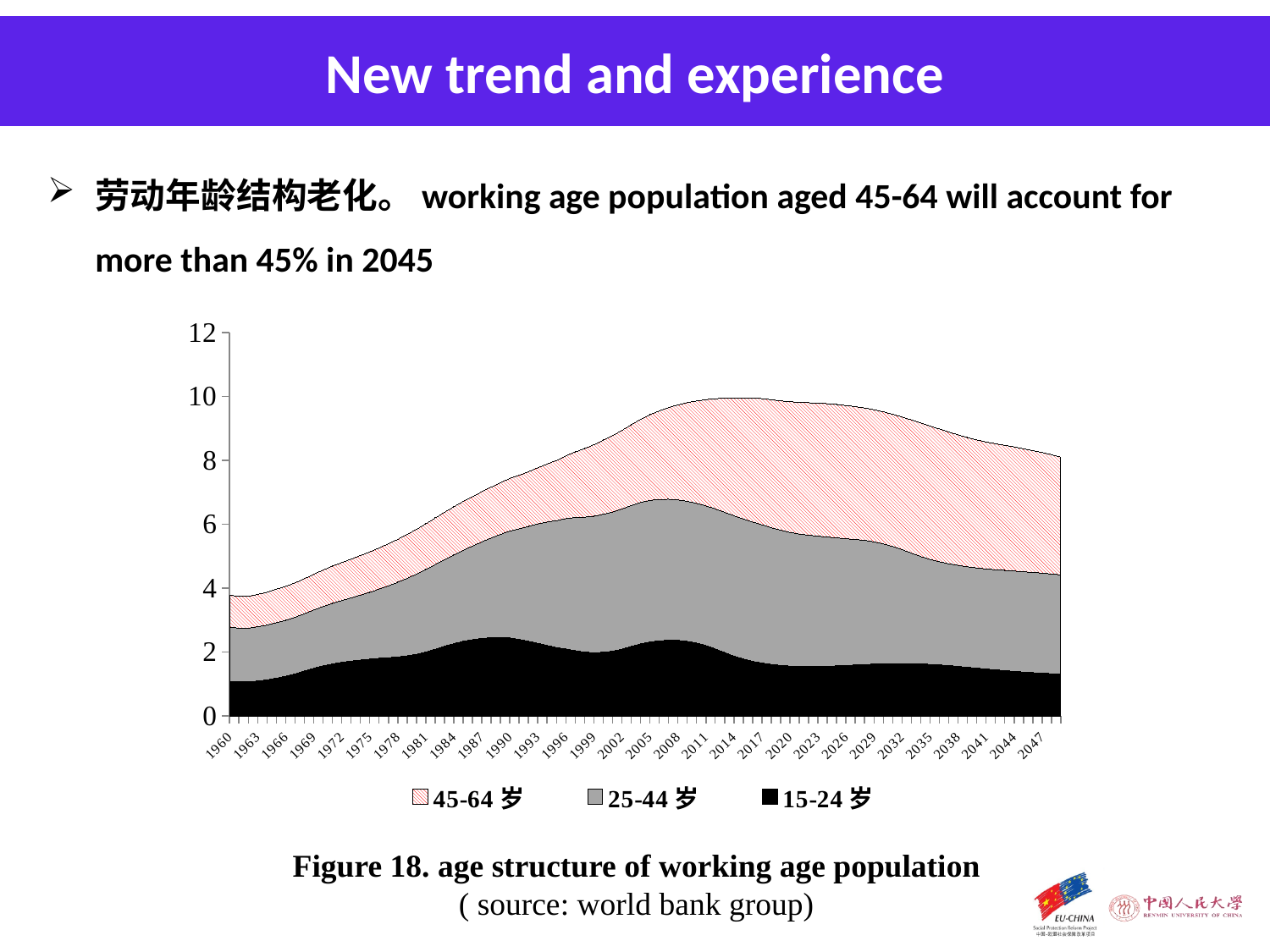

New trend and experience
劳动年龄结构老化。working age population aged 45-64 will account for more than 45% in 2045

### Chart

| Category |  |  |  |
|---|---|---|---|
| 1960 | 1.07630769 | 1.70661114 | 1.0012072899999978 |
| 1961 | 1.06524672 | 1.68408525 | 0.99132933 |
| 1962 | 1.0697699799999998 | 1.68062745 | 0.99495011 |
| 1963 | 1.0946922 | 1.6985693099999999 | 1.0124607099999998 |
| 1964 | 1.13076816 | 1.7158413999999909 | 1.02929353 |
| 1965 | 1.1844278 | 1.7385995699999999 | 1.04825829 |
| 1966 | 1.24497603 | 1.75239552 | 1.0635097499999948 |
| 1967 | 1.32198096 | 1.77009698 | 1.0792192399999998 |
| 1968 | 1.409541339999994 | 1.7946072899999999 | 1.09773295 |
| 1969 | 1.49483898 | 1.8253189300000001 | 1.1195054 |
| 1970 | 1.56849192 | 1.860587400000005 | 1.14378153 |
| 1971 | 1.6293692799999948 | 1.898643160000005 | 1.16650918 |
| 1972 | 1.67786011 | 1.9385646699999999 | 1.1903950300000001 |
| 1973 | 1.7167903499999948 | 1.9836726 | 1.2158862399999948 |
| 1974 | 1.7494644399999948 | 2.0365059599999977 | 1.2421222299999999 |
| 1975 | 1.777760219999992 | 2.09726076 | 1.2679431899999998 |
| 1976 | 1.8038606899999932 | 2.16969049 | 1.2934117199999953 |
| 1977 | 1.8235999299999999 | 2.2522741799999997 | 1.3195995399999998 |
| 1978 | 1.84651884 | 2.3426124299999853 | 1.3479644899999939 |
| 1979 | 1.8821042799999999 | 2.43111406 | 1.3772964399999998 |
| 1980 | 1.9333962299999998 | 2.50923702 | 1.4052097299999953 |
| 1981 | 2.0043339700000002 | 2.5848303 | 1.4316168799999998 |
| 1982 | 2.0921352 | 2.65291123 | 1.45881103 |
| 1983 | 2.18522277 | 2.71515122 | 1.48465484 |
| 1984 | 2.2686653199999998 | 2.77911673 | 1.5082914899999953 |
| 1985 | 2.3371195 | 2.8551446199999977 | 1.53238765 |
| 1986 | 2.3880461199999967 | 2.9360800699999987 | 1.55051874 |
| 1987 | 2.42766156 | 3.0279192200000002 | 1.5709196799999998 |
| 1988 | 2.4509579999999977 | 3.12799249 | 1.593353920000005 |
| 1989 | 2.4546709699999987 | 3.2358138999999997 | 1.6195356399999998 |
| 1990 | 2.4396862299999977 | 3.35340125 | 1.652235060000005 |
| 1991 | 2.3965426599999904 | 3.4660328299999987 | 1.67881415 |
| 1992 | 2.3414096499999997 | 3.5975875500000103 | 1.71614614 |
| 1993 | 2.2773125600000093 | 3.7367782199999997 | 1.76381755 |
| 1994 | 2.2099617900000093 | 3.8656525599999987 | 1.8209952099999998 |
| 1995 | 2.144633740000014 | 3.97196324 | 1.88647822 |
| 1996 | 2.0969857899999997 | 4.0861418399999945 | 1.9692127400000001 |
| 1997 | 2.04494688 | 4.168195089999978 | 2.0579821899999997 |
| 1998 | 2.0006709199999997 | 4.226695180000013 | 2.14968259 |
| 1999 | 1.9804109200000093 | 4.276664800000003 | 2.24017643 |
| 2000 | 1.992170040000005 | 4.325775529999967 | 2.326447119999988 |
| 2001 | 2.0276764299999988 | 4.358523659999981 | 2.3978437899999987 |
| 2002 | 2.0951590899999997 | 4.3884859299999714 | 2.4644924099999987 |
| 2003 | 2.1801890800000012 | 4.41400239 | 2.5309558099999987 |
| 2004 | 2.25896744 | 4.43034027 | 2.60387228 |
| 2005 | 2.316209039999984 | 4.43646027 | 2.68801912 |
| 2006 | 2.3521543799999987 | 4.430784529999981 | 2.77457917 |
| 2007 | 2.3699988199999997 | 4.417526309999981 | 2.87143518999999 |
| 2008 | 2.3663630099999997 | 4.40031322 | 2.9770989199999978 |
| 2009 | 2.338285039999991 | 4.384767559999978 | 3.08922414 |
| 2010 | 2.28529014 | 4.374581769999971 | 3.2059073000000002 |
| 2011 | 2.209529660000001 | 4.374864369999975 | 3.322649019999988 |
| 2012 | 2.10710292 | 4.38272211 | 3.445852919999988 |
| 2013 | 1.99072848 | 4.392274619999978 | 3.56953861 |
| 2014 | 1.8800149 | 4.3946407299999946 | 3.68580976 |
| 2015 | 1.7874338699999999 | 4.38378633999998 | 3.7890835600000012 |
| 2016 | 1.71291751 | 4.363854849999958 | 3.873955199999991 |
| 2017 | 1.6574465 | 4.3324828499999715 | 3.94799845 |
| 2018 | 1.6152199999999999 | 4.2843 | 4.00375 |
| 2019 | 1.5839599999999998 | 4.2349 | 4.05122 |
| 2020 | 1.56023 | 4.18947 | 4.09233 |
| 2021 | 1.5473399999999953 | 4.15226 | 4.1231999999999855 |
| 2022 | 1.5438899999999998 | 4.116899999999998 | 4.1472199999999955 |
| 2023 | 1.5479399999999945 | 4.0825 | 4.164339999999977 |
| 2024 | 1.55666 | 4.04674 | 4.17467 |
| 2025 | 1.5677999999999945 | 4.0077199999999955 | 4.1788099999999995 |
| 2026 | 1.5817399999999948 | 3.9698099999999967 | 4.17172 |
| 2027 | 1.59662 | 3.9313199999999977 | 4.1594 |
| 2028 | 1.61103 | 3.88756 | 4.14602 |
| 2029 | 1.62329 | 3.8311299999999977 | 4.1375699999999975 |
| 2030 | 1.632150000000005 | 3.7582499999999968 | 4.13725 |
| 2031 | 1.63822 | 3.67343 | 4.13982 |
| 2032 | 1.64012 | 3.572749999999989 | 4.15364 |
| 2033 | 1.63733 | 3.4658699999999967 | 4.17152 |
| 2034 | 1.6294199999999999 | 3.36798 | 4.18229 |
| 2035 | 1.61632 | 3.2887800000000103 | 4.1789099999999975 |
| 2036 | 1.5994699999999953 | 3.23069 | 4.15976 |
| 2037 | 1.57731 | 3.19096 | 4.127929999999975 |
| 2038 | 1.5513199999999998 | 3.16619 | 4.0877799999999995 |
| 2039 | 1.5237999999999934 | 3.1498 | 4.047569999999999 |
| 2040 | 1.4963899999999999 | 3.13743 | 4.0123999999999995 |
| 2041 | 1.4703199999999998 | 3.13329 | 3.97818 |
| 2042 | 1.4446699999999948 | 3.13456 | 3.94776 |
| 2043 | 1.4199199999999939 | 3.1384399999999997 | 3.9190399999999967 |
| 2044 | 1.39642 | 3.14137 | 3.8890799999999968 |
| 2045 | 1.3745 | 3.1408 | 3.855979999999991 |
| 2046 | 1.35524 | 3.13899 | 3.818009999999989 |
| 2047 | 1.33814 | 3.132689999999991 | 3.78136 |
| 2048 | 1.3231299999999948 | 3.12191 | 3.74112000000001 |
| 2049 | 1.3098899999999998 | 3.1071900000000117 | 3.68971 |
Figure 18. age structure of working age population
( source: world bank group)